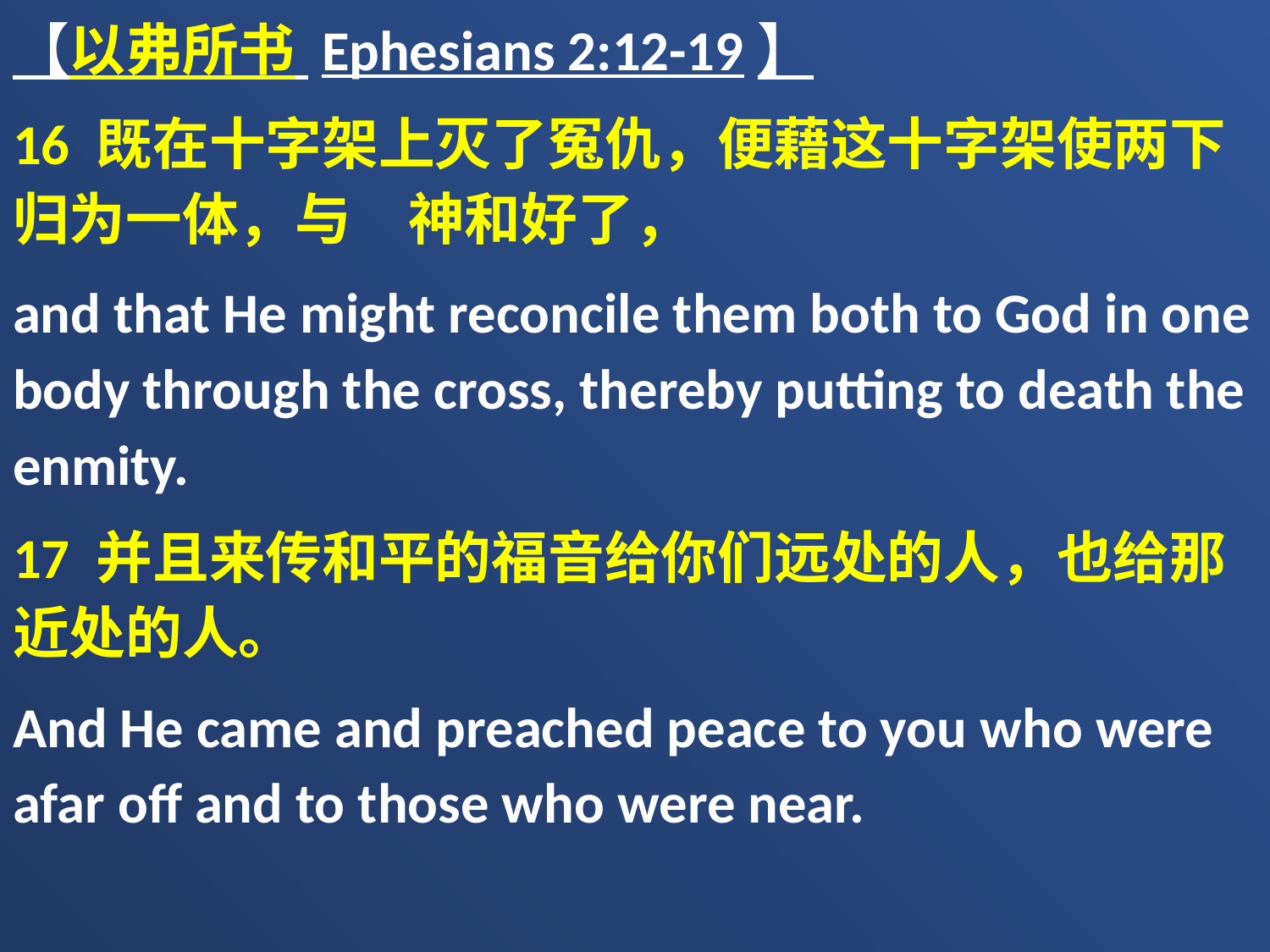

【以弗所书 Ephesians 2:12-19】
16 既在十字架上灭了冤仇，便藉这十字架使两下归为一体，与　神和好了，
and that He might reconcile them both to God in one body through the cross, thereby putting to death the enmity.
17 并且来传和平的福音给你们远处的人，也给那近处的人。
And He came and preached peace to you who were afar off and to those who were near.